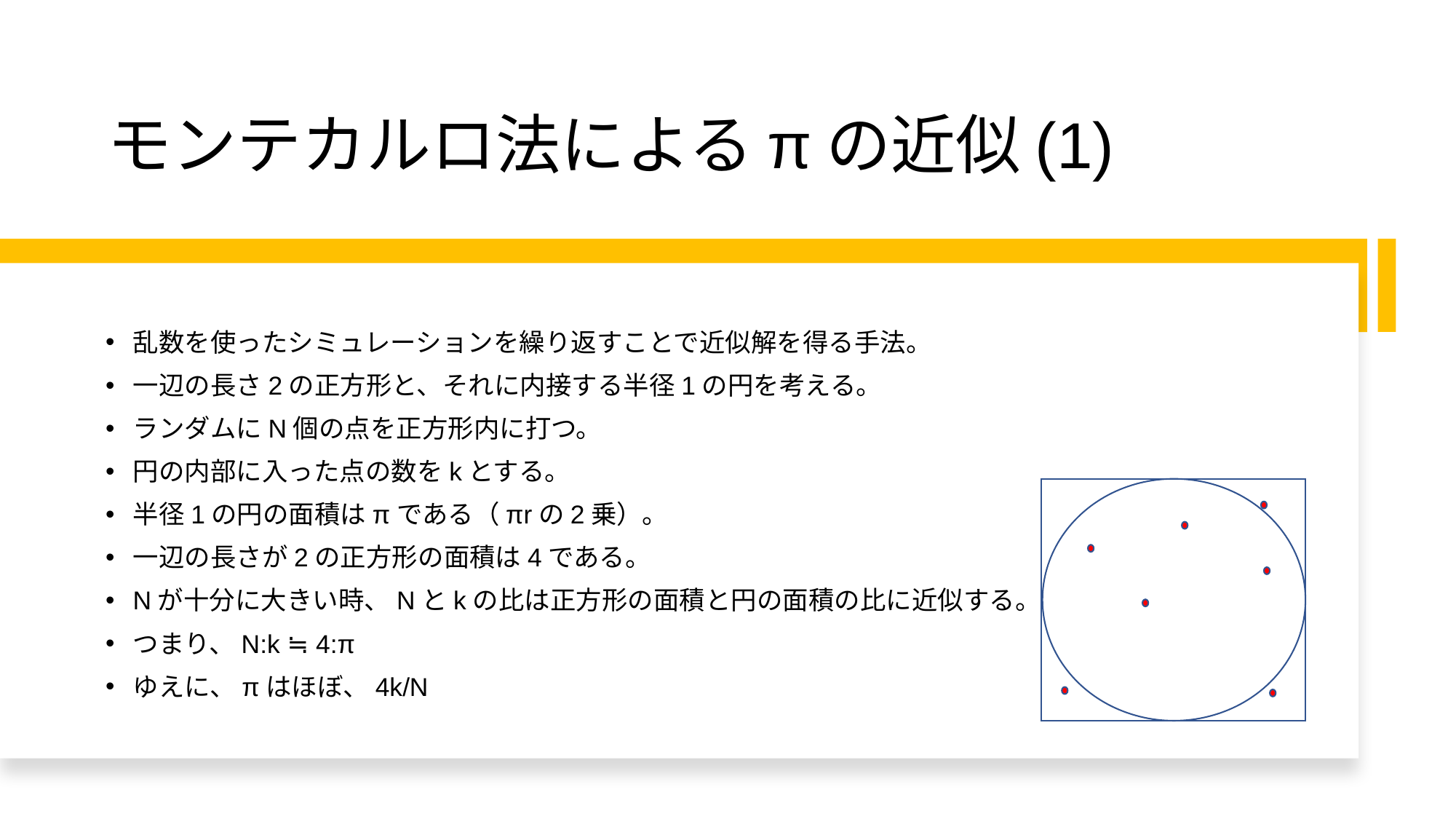

# モンテカルロ法によるπの近似(1)

乱数を使ったシミュレーションを繰り返すことで近似解を得る手法。
一辺の長さ2の正方形と、それに内接する半径1の円を考える。
ランダムにN個の点を正方形内に打つ。
円の内部に入った点の数をkとする。
半径1の円の面積はπである（πrの2乗）。
一辺の長さが2の正方形の面積は4である。
Nが十分に大きい時、Nとkの比は正方形の面積と円の面積の比に近似する。
つまり、N:k ≒ 4:π
ゆえに、πはほぼ、4k/N